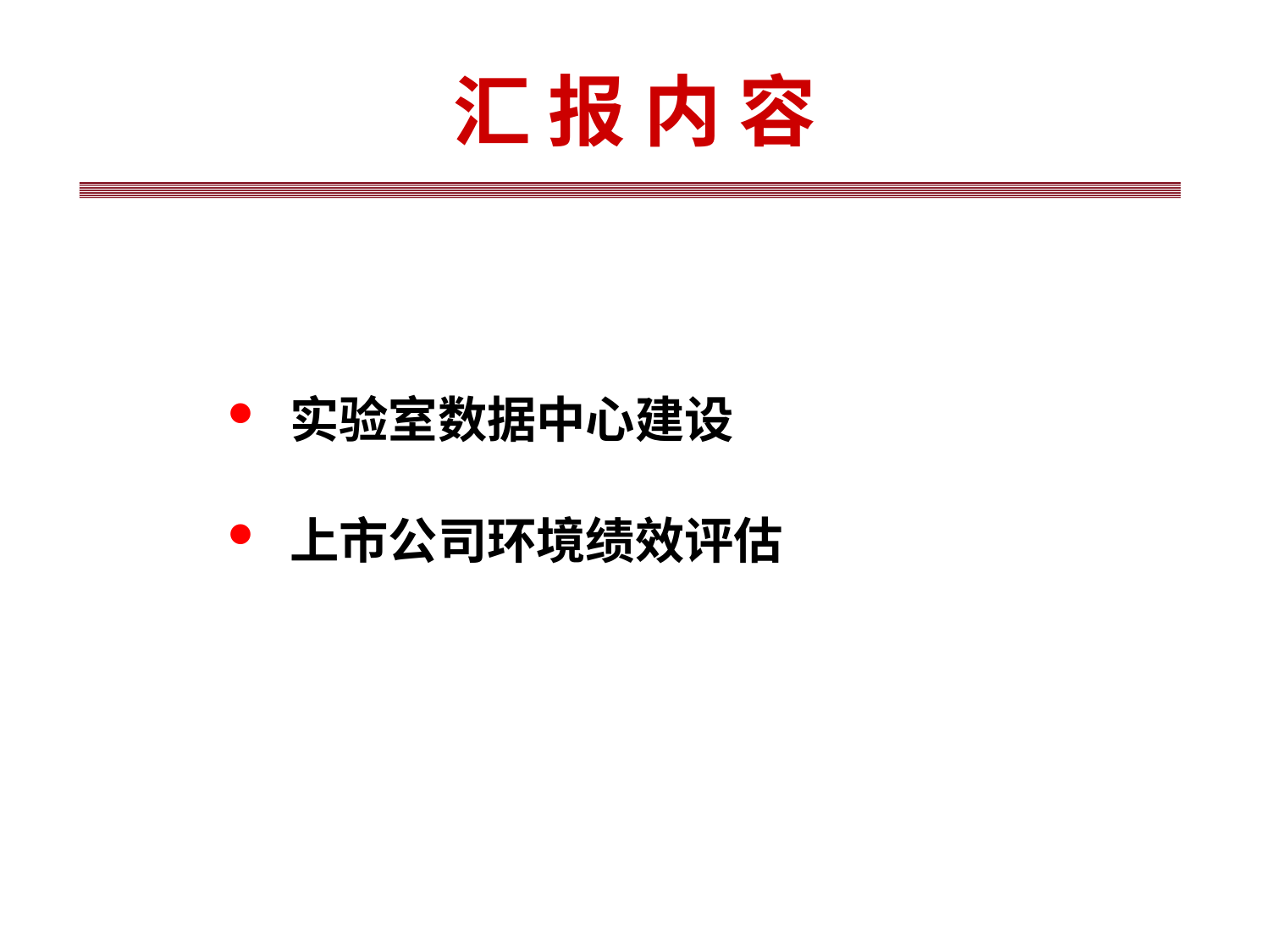

# 汇 报 内 容

实验室数据中心建设
上市公司环境绩效评估